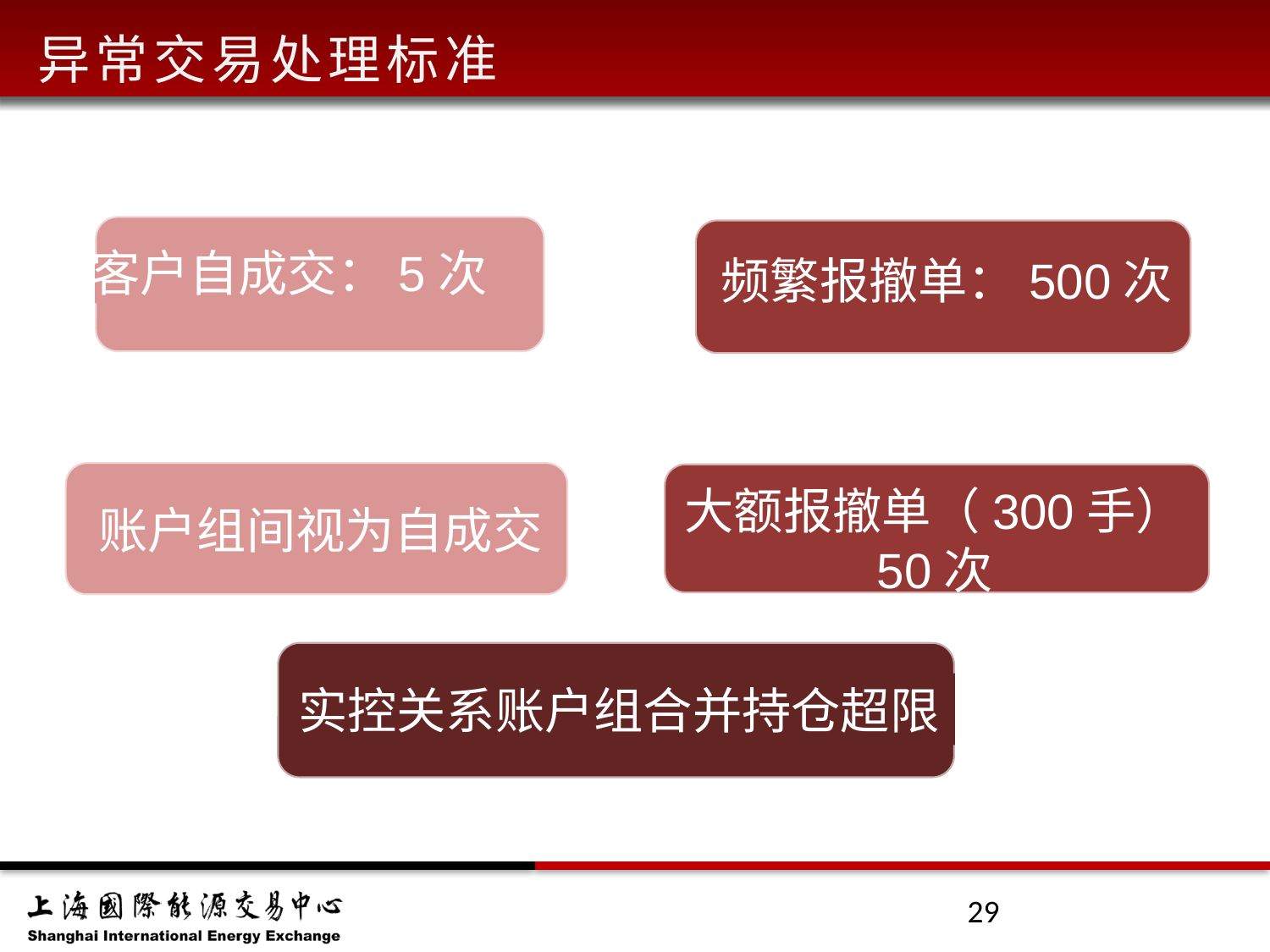

异常交易处理标准

客户自成交：5次

频繁报撤单：500次

账户组间视为自成交

大额报撤单（300手）
50次

实控关系账户组合并持仓超限
29